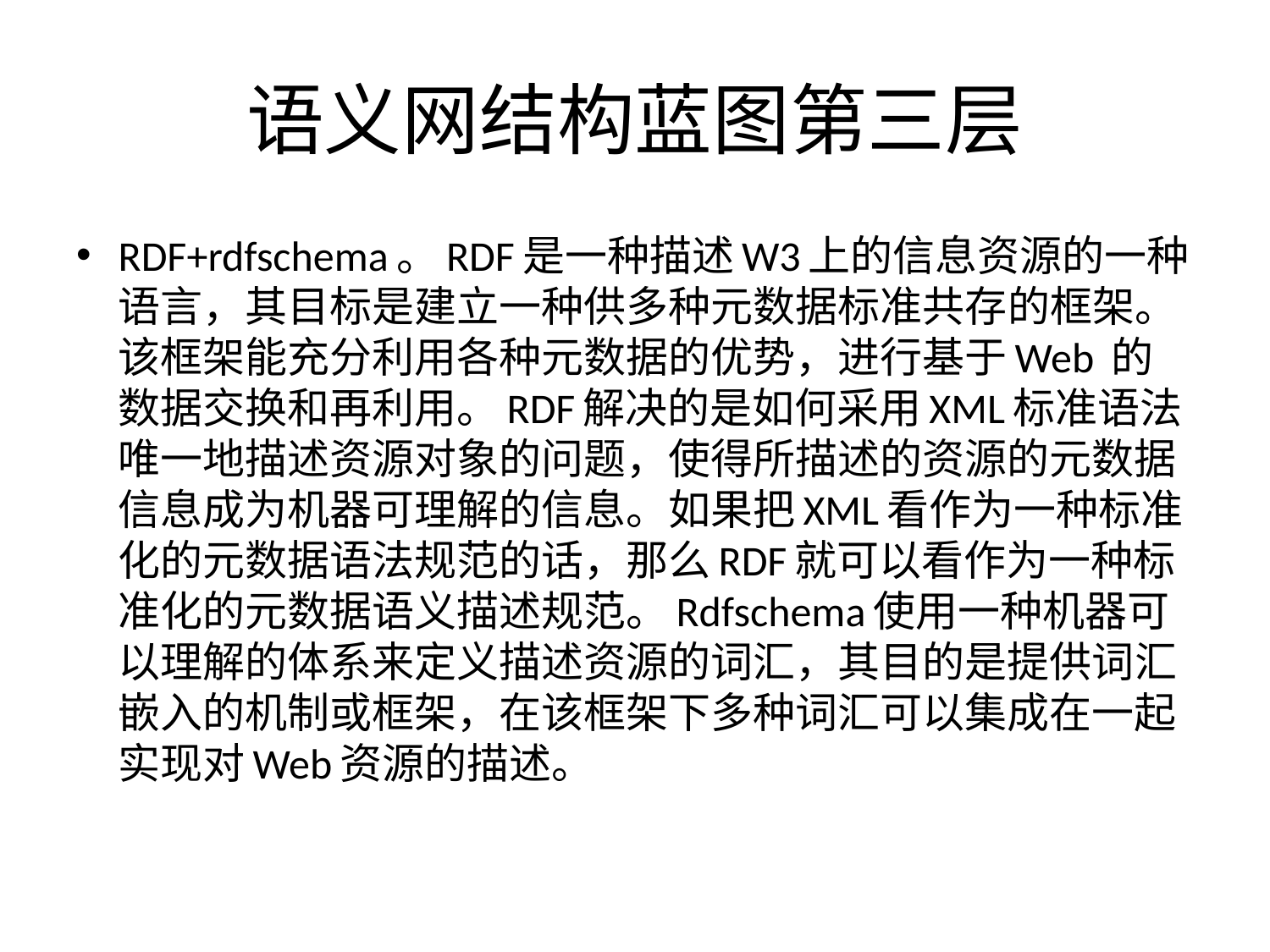

# 语义网结构蓝图第三层
RDF+rdfschema。RDF是一种描述W3上的信息资源的一种语言，其目标是建立一种供多种元数据标准共存的框架。该框架能充分利用各种元数据的优势，进行基于Web 的数据交换和再利用。RDF解决的是如何采用XML标准语法唯一地描述资源对象的问题，使得所描述的资源的元数据信息成为机器可理解的信息。如果把XML看作为一种标准化的元数据语法规范的话，那么RDF就可以看作为一种标准化的元数据语义描述规范。Rdfschema使用一种机器可以理解的体系来定义描述资源的词汇，其目的是提供词汇嵌入的机制或框架，在该框架下多种词汇可以集成在一起实现对Web资源的描述。